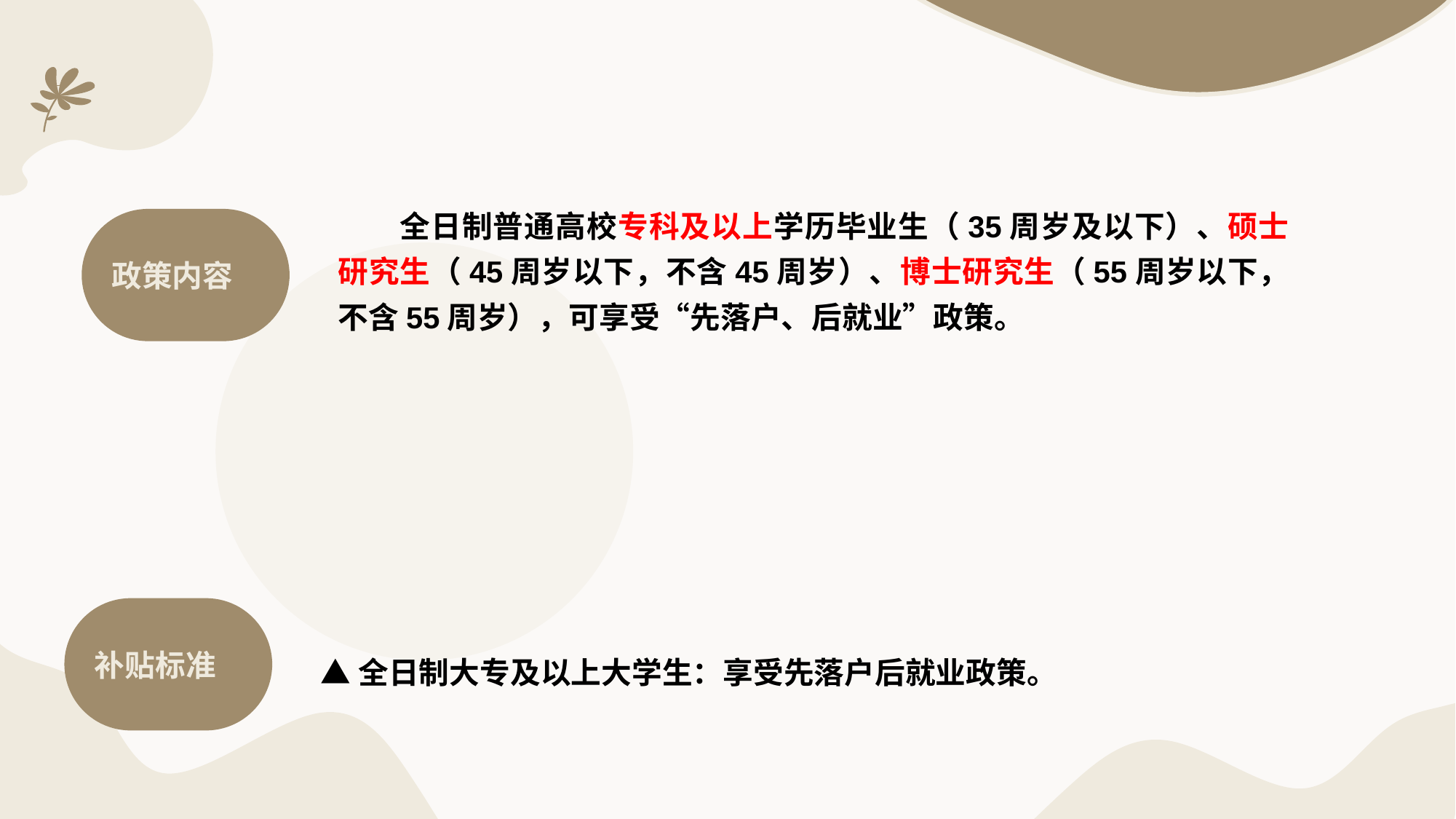

全日制普通高校专科及以上学历毕业生（35周岁及以下）、硕士研究生（45周岁以下，不含45周岁）、博士研究生（55周岁以下，不含55周岁），可享受“先落户、后就业”政策。
政策内容

补贴标准
▲全日制大专及以上大学生：享受先落户后就业政策。